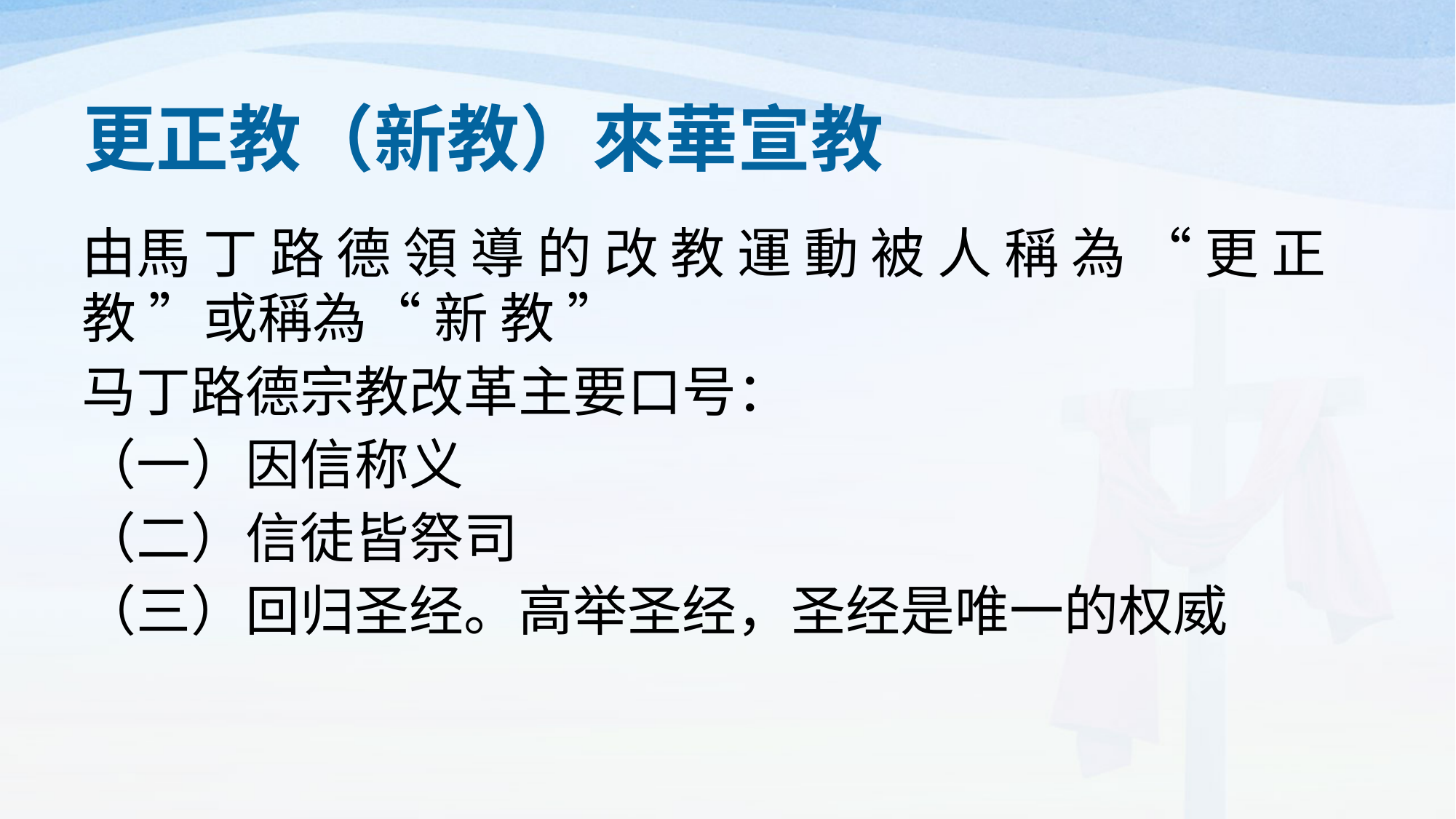

# 更正教（新教）來華宣教
由馬 丁 路 德 領 導 的 改 教 運 動 被 人 稱 為 “ 更 正 教 ”或稱為“ 新 教 ”
马丁路德宗教改革主要口号：
（一）因信称义
（二）信徒皆祭司
（三）回归圣经。高举圣经，圣经是唯一的权威